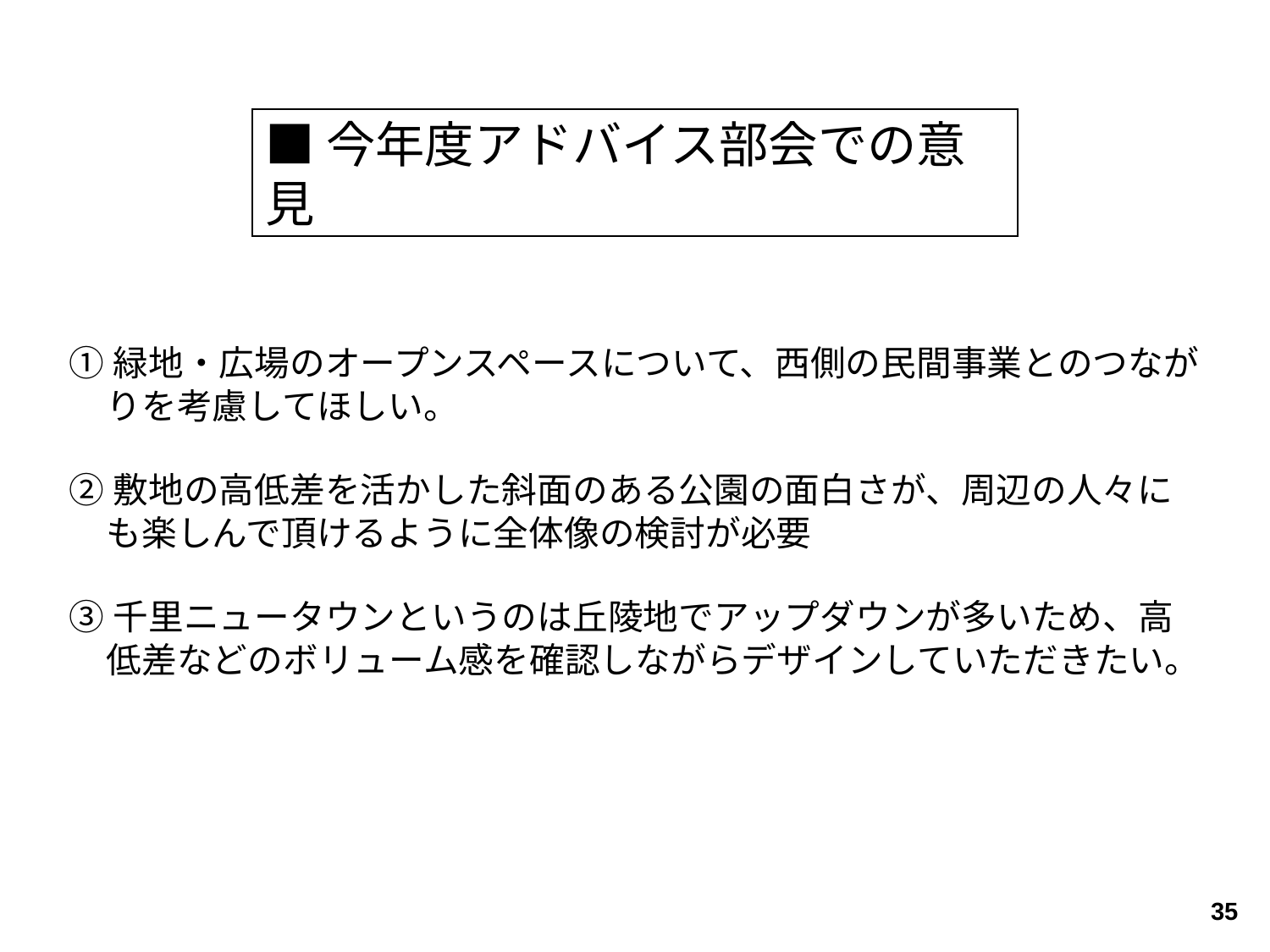

■今年度アドバイス部会での意見
①緑地・広場のオープンスペースについて、西側の民間事業とのつながりを考慮してほしい。

②敷地の高低差を活かした斜面のある公園の面白さが、周辺の人々にも楽しんで頂けるように全体像の検討が必要

③千里ニュータウンというのは丘陵地でアップダウンが多いため、高低差などのボリューム感を確認しながらデザインしていただきたい。

35